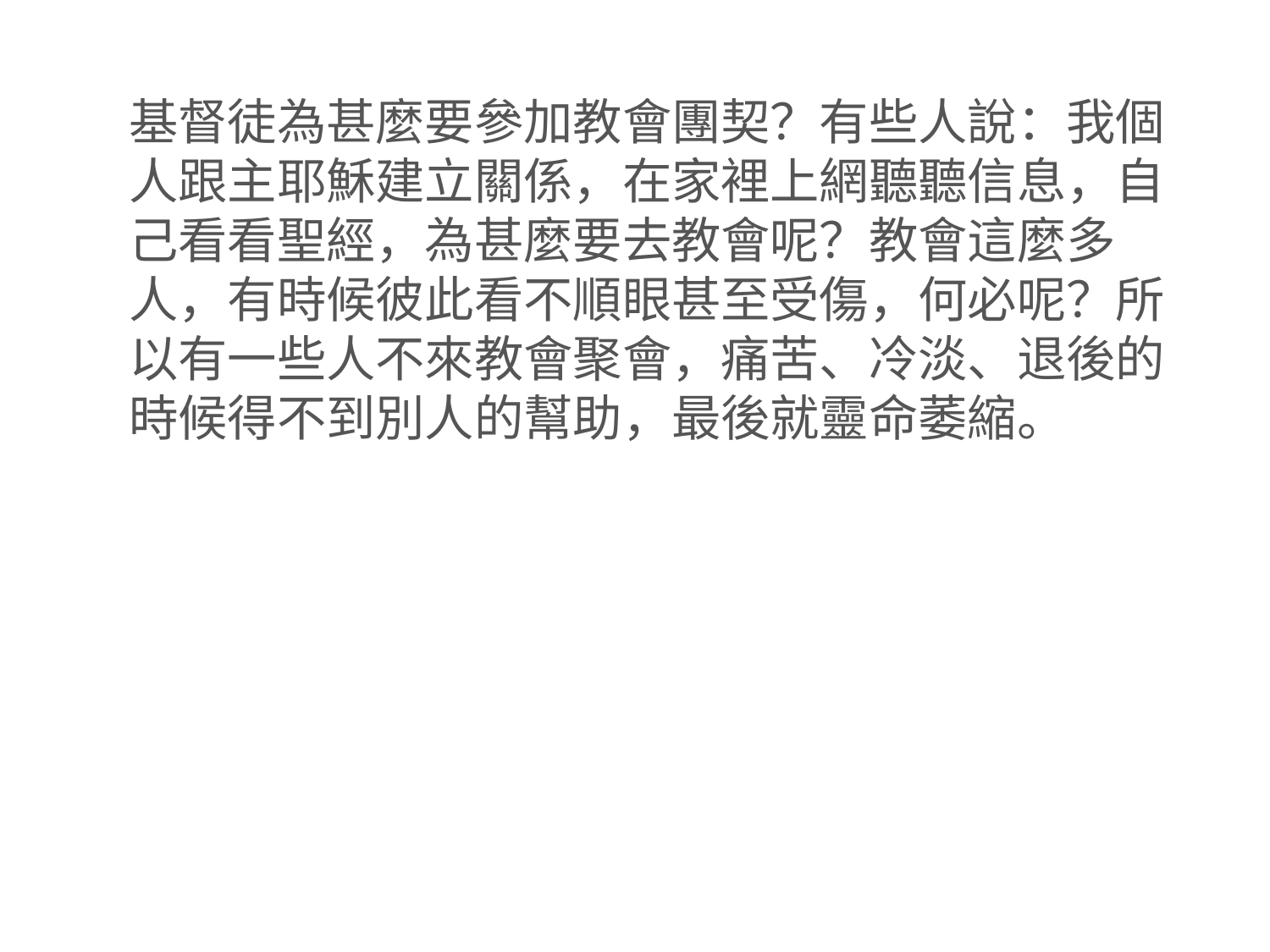

基督徒為甚麼要參加教會團契？有些人說：我個人跟主耶穌建立關係，在家裡上網聽聽信息，自己看看聖經，為甚麼要去教會呢？教會這麼多人，有時候彼此看不順眼甚至受傷，何必呢？所以有一些人不來教會聚會，痛苦、冷淡、退後的時候得不到別人的幫助，最後就靈命萎縮。